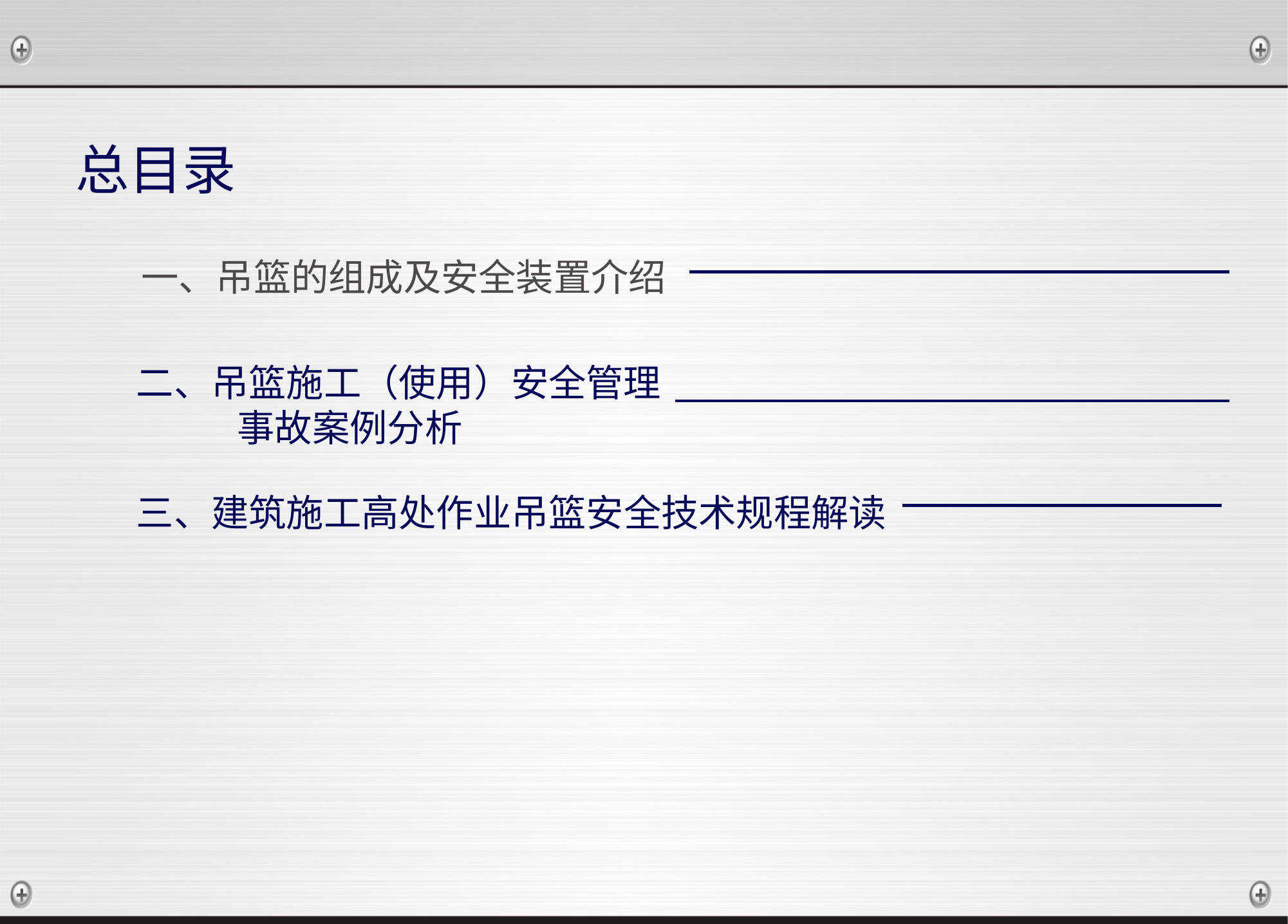

总目录
一、吊篮的组成及安全装置介绍
二、吊篮施工（使用）安全管理
           事故案例分析

三、建筑施工高处作业吊篮安全技术规程解读